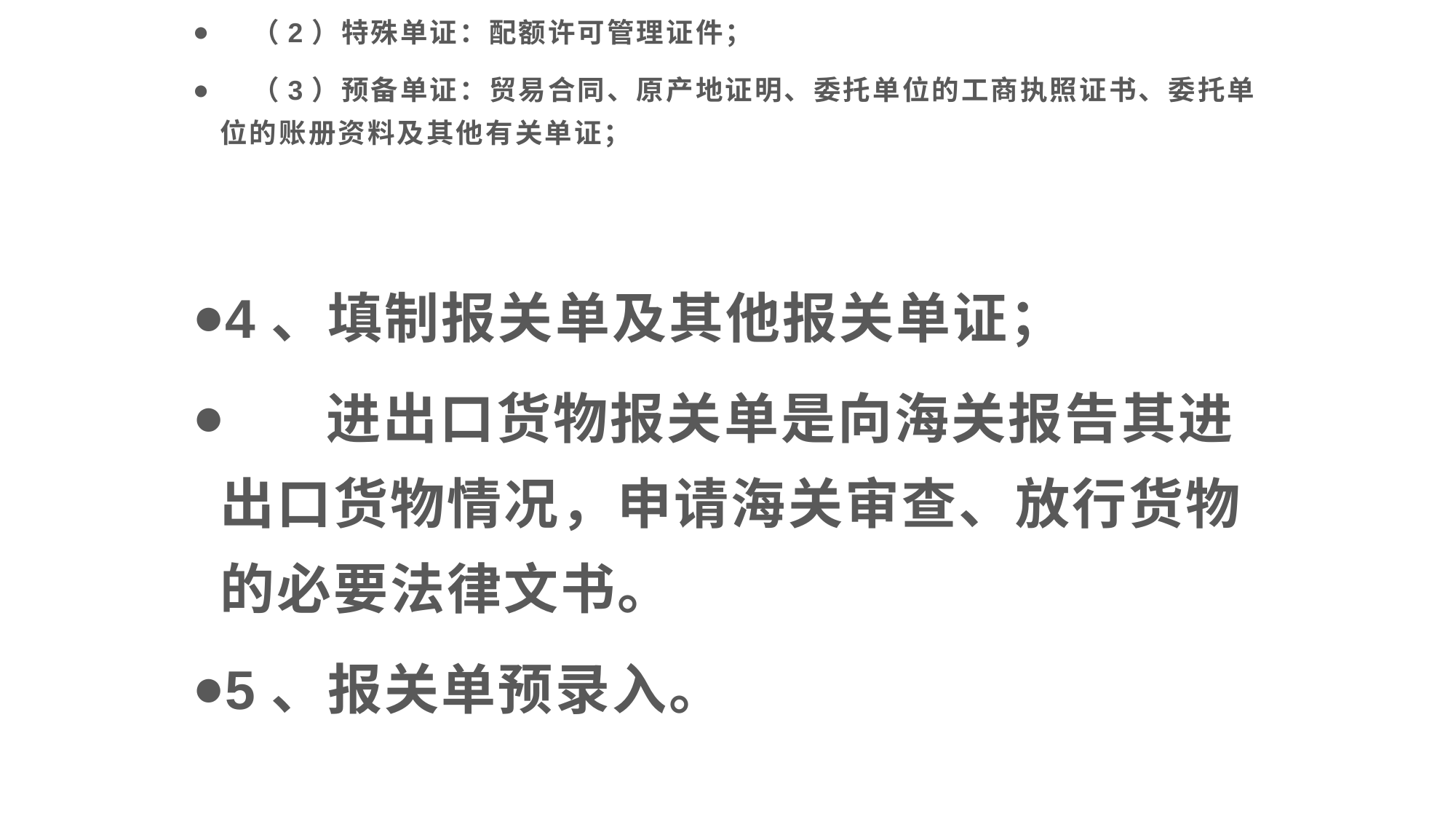

（2）特殊单证：配额许可管理证件；
   （3）预备单证：贸易合同、原产地证明、委托单位的工商执照证书、委托单位的账册资料及其他有关单证；

4、填制报关单及其他报关单证；
      进出口货物报关单是向海关报告其进出口货物情况，申请海关审查、放行货物的必要法律文书。
5、报关单预录入。